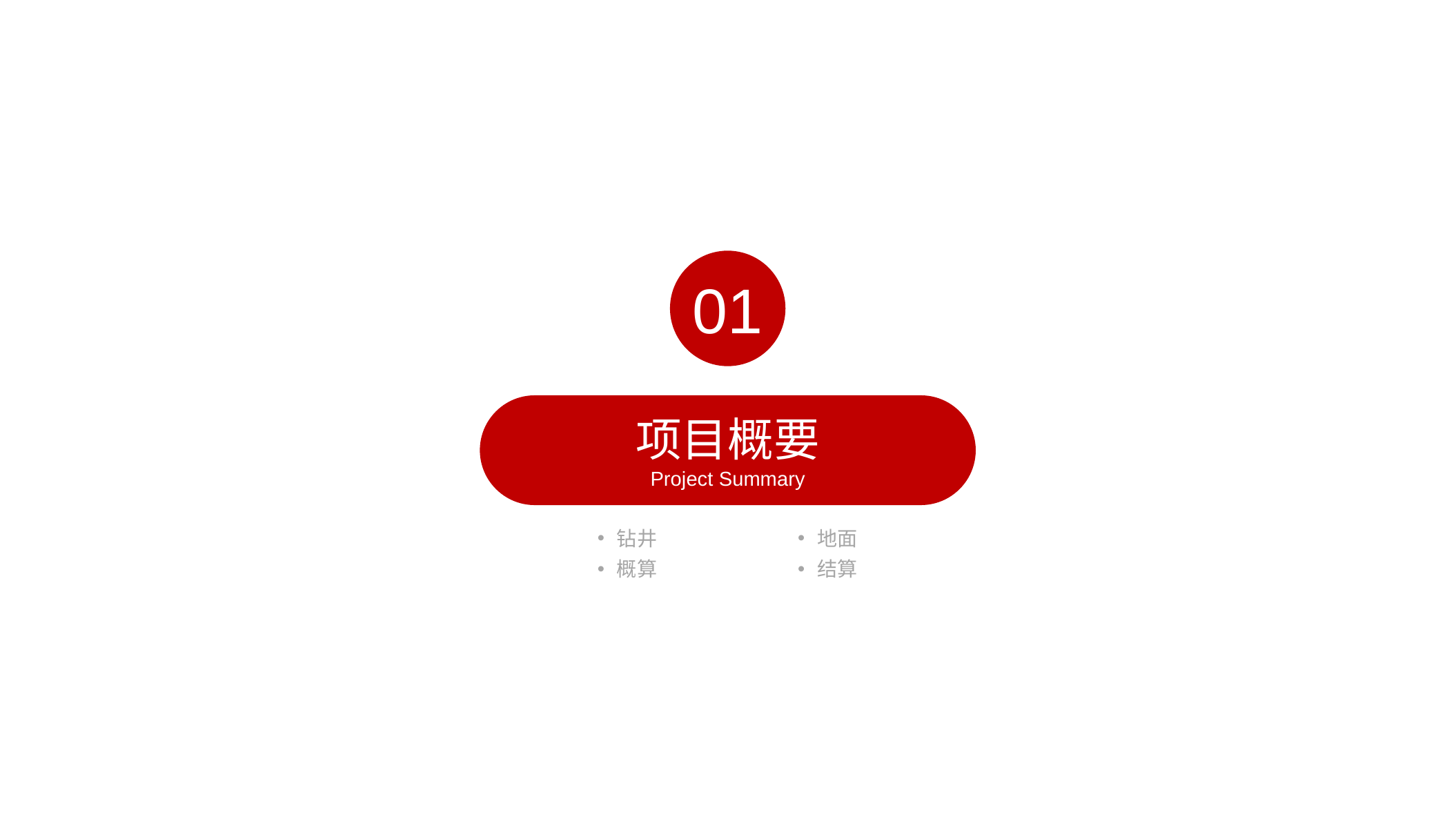

01

项目概要
Project Summary
钻井
地面
概算
结算